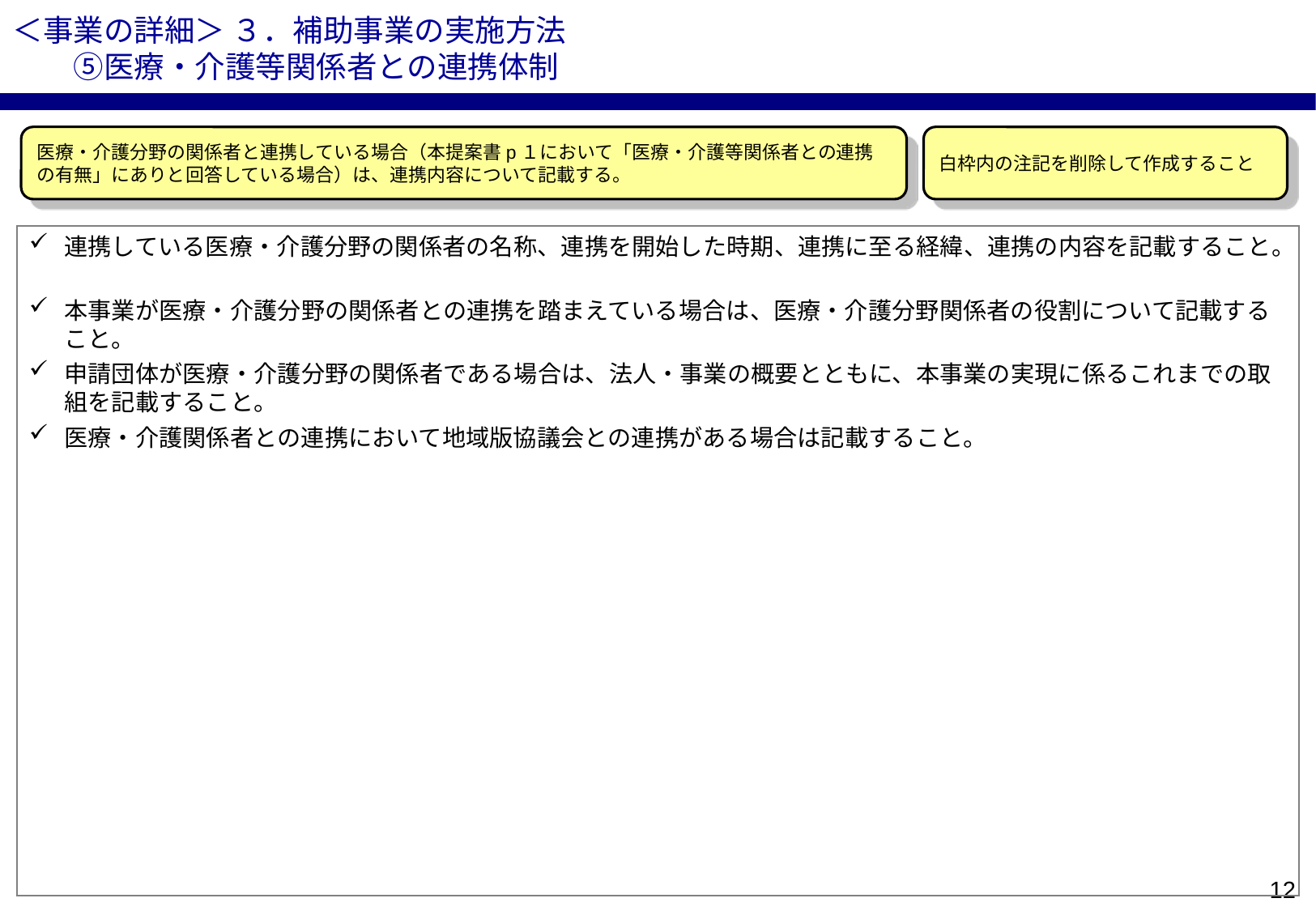

＜事業の詳細＞ ３．補助事業の実施方法
　　⑤医療・介護等関係者との連携体制
医療・介護分野の関係者と連携している場合（本提案書p１において「医療・介護等関係者との連携の有無」にありと回答している場合）は、連携内容について記載する。
白枠内の注記を削除して作成すること
連携している医療・介護分野の関係者の名称、連携を開始した時期、連携に至る経緯、連携の内容を記載すること。
本事業が医療・介護分野の関係者との連携を踏まえている場合は、医療・介護分野関係者の役割について記載すること。
申請団体が医療・介護分野の関係者である場合は、法人・事業の概要とともに、本事業の実現に係るこれまでの取組を記載すること。
医療・介護関係者との連携において地域版協議会との連携がある場合は記載すること。